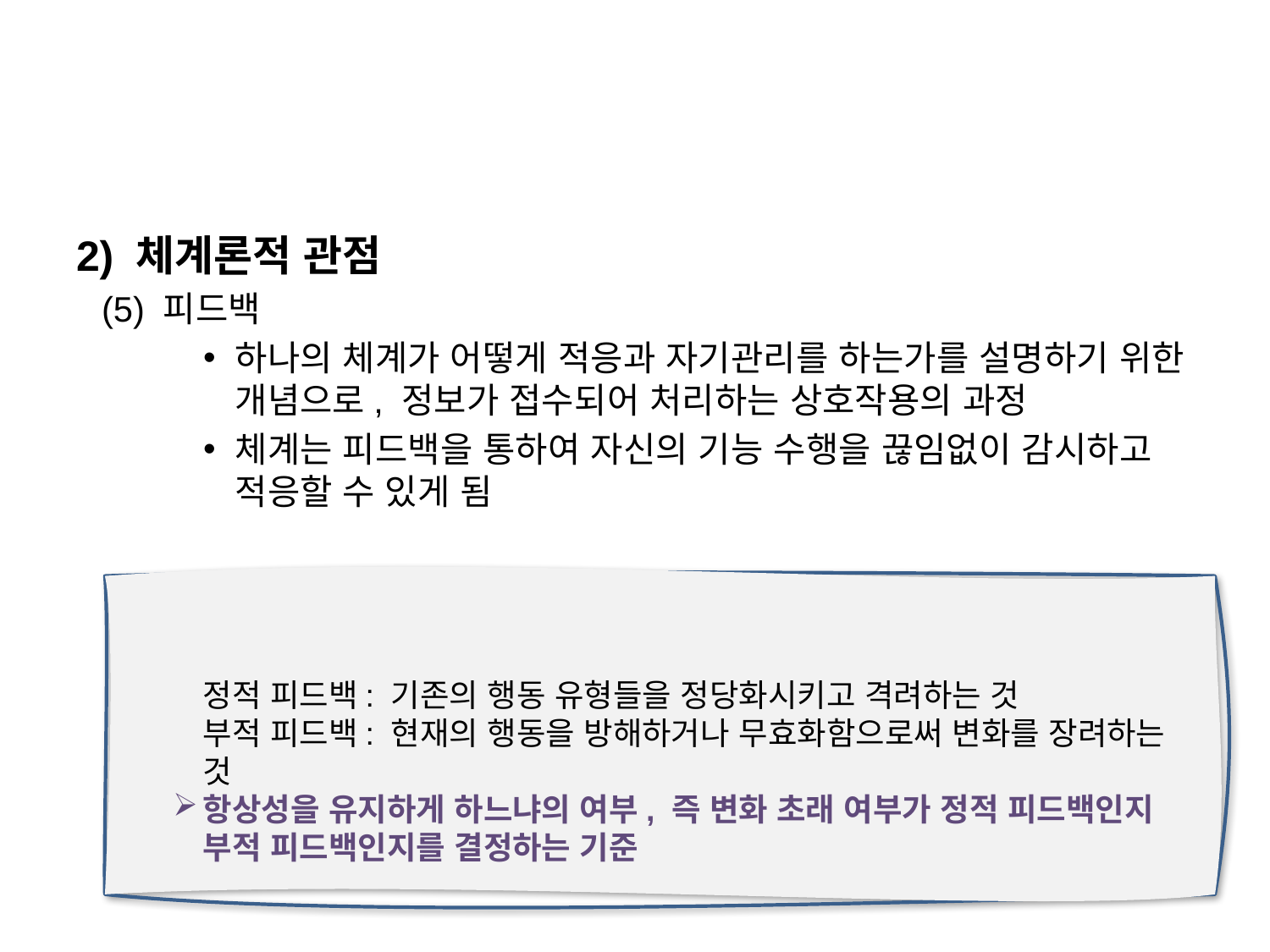

#
2) 체계론적 관점
(5) 피드백
하나의 체계가 어떻게 적응과 자기관리를 하는가를 설명하기 위한 개념으로, 정보가 접수되어 처리하는 상호작용의 과정
체계는 피드백을 통하여 자신의 기능 수행을 끊임없이 감시하고 적응할 수 있게 됨

정적 피드백: 기존의 행동 유형들을 정당화시키고 격려하는 것
부적 피드백: 현재의 행동을 방해하거나 무효화함으로써 변화를 장려하는 것
항상성을 유지하게 하느냐의 여부, 즉 변화 초래 여부가 정적 피드백인지 부적 피드백인지를 결정하는 기준